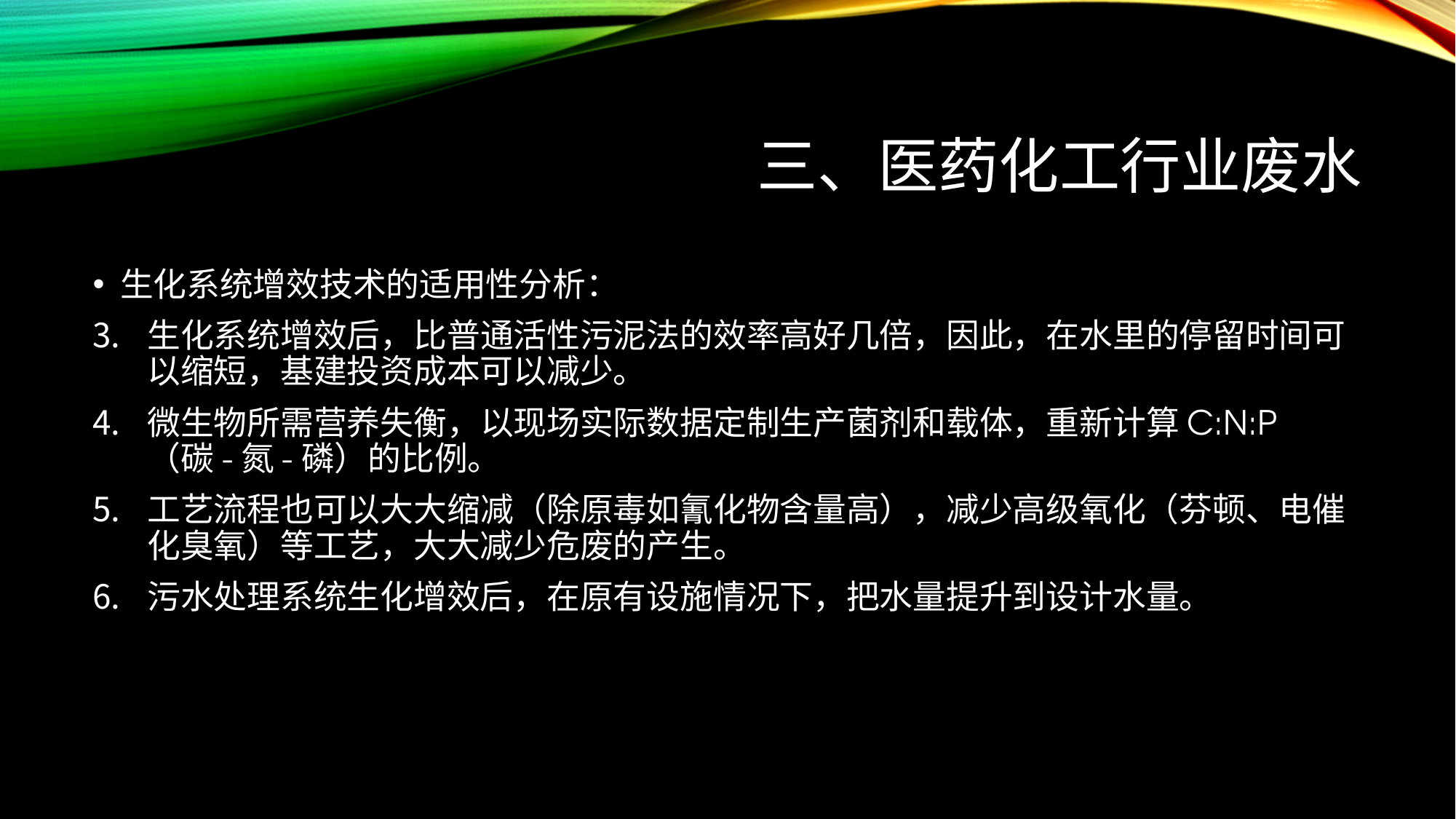

# 三、医药化工行业废水
生化系统增效技术的适用性分析：
生化系统增效后，比普通活性污泥法的效率高好几倍，因此，在水里的停留时间可以缩短，基建投资成本可以减少。
微生物所需营养失衡，以现场实际数据定制生产菌剂和载体，重新计算C:N:P（碳-氮-磷）的比例。
工艺流程也可以大大缩减（除原毒如氰化物含量高），减少高级氧化（芬顿、电催化臭氧）等工艺，大大减少危废的产生。
污水处理系统生化增效后，在原有设施情况下，把水量提升到设计水量。